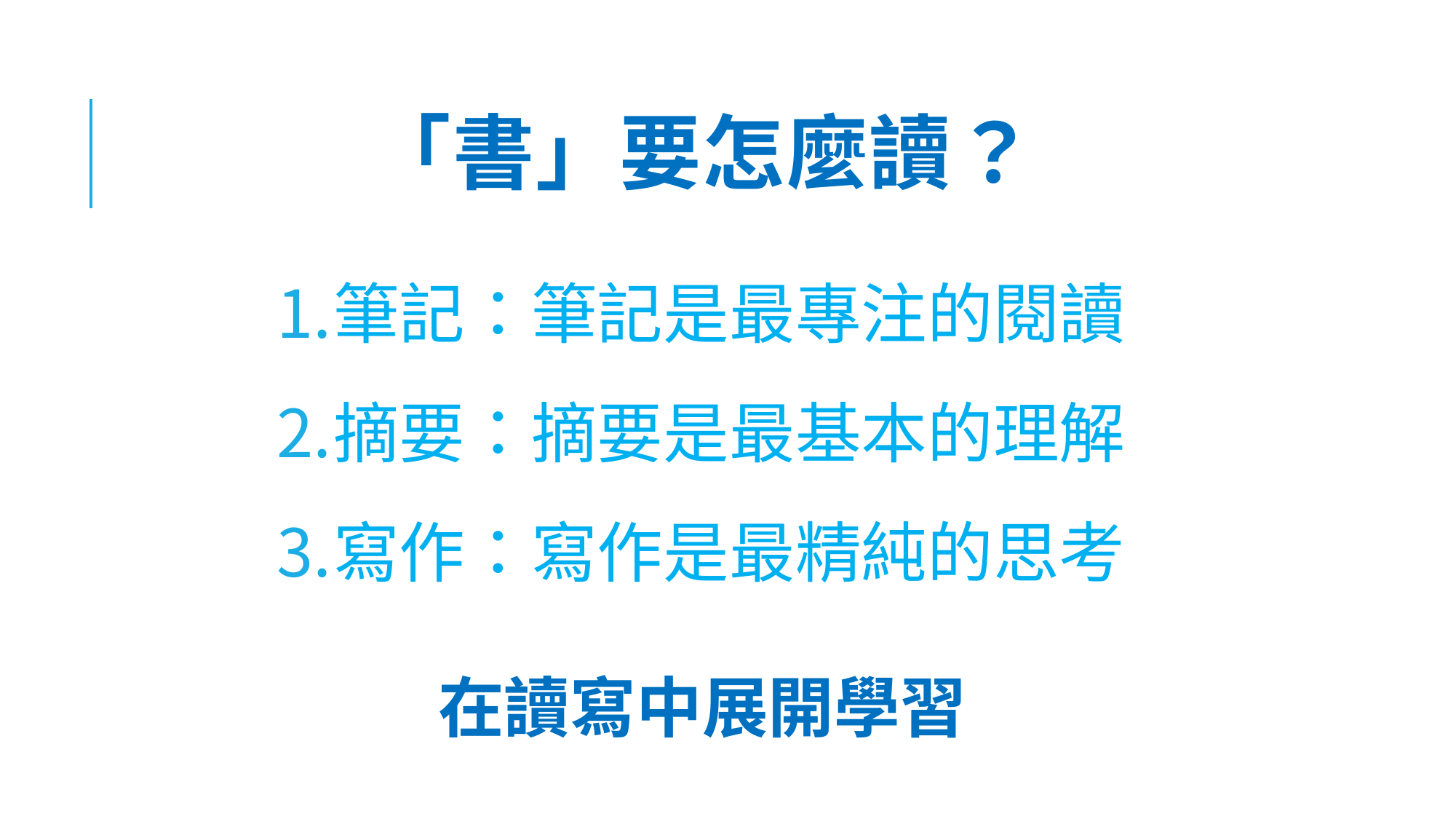

# 「書」要怎麼讀？
筆記：筆記是最專注的閱讀
摘要：摘要是最基本的理解
寫作：寫作是最精純的思考
在讀寫中展開學習